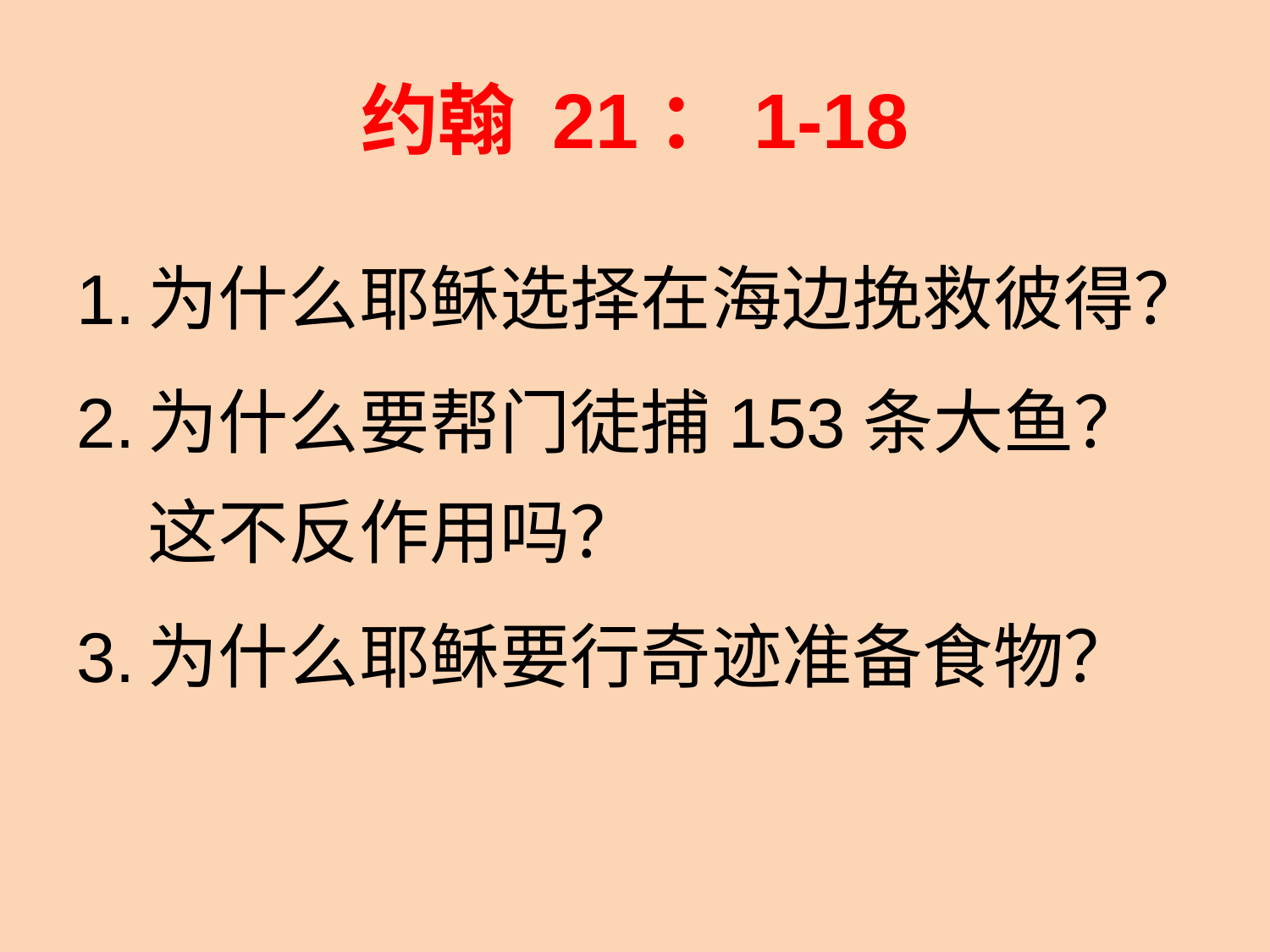

# 约翰 21：1-18
为什么耶稣选择在海边挽救彼得？
为什么要帮门徒捕153条大鱼？这不反作用吗？
为什么耶稣要行奇迹准备食物？